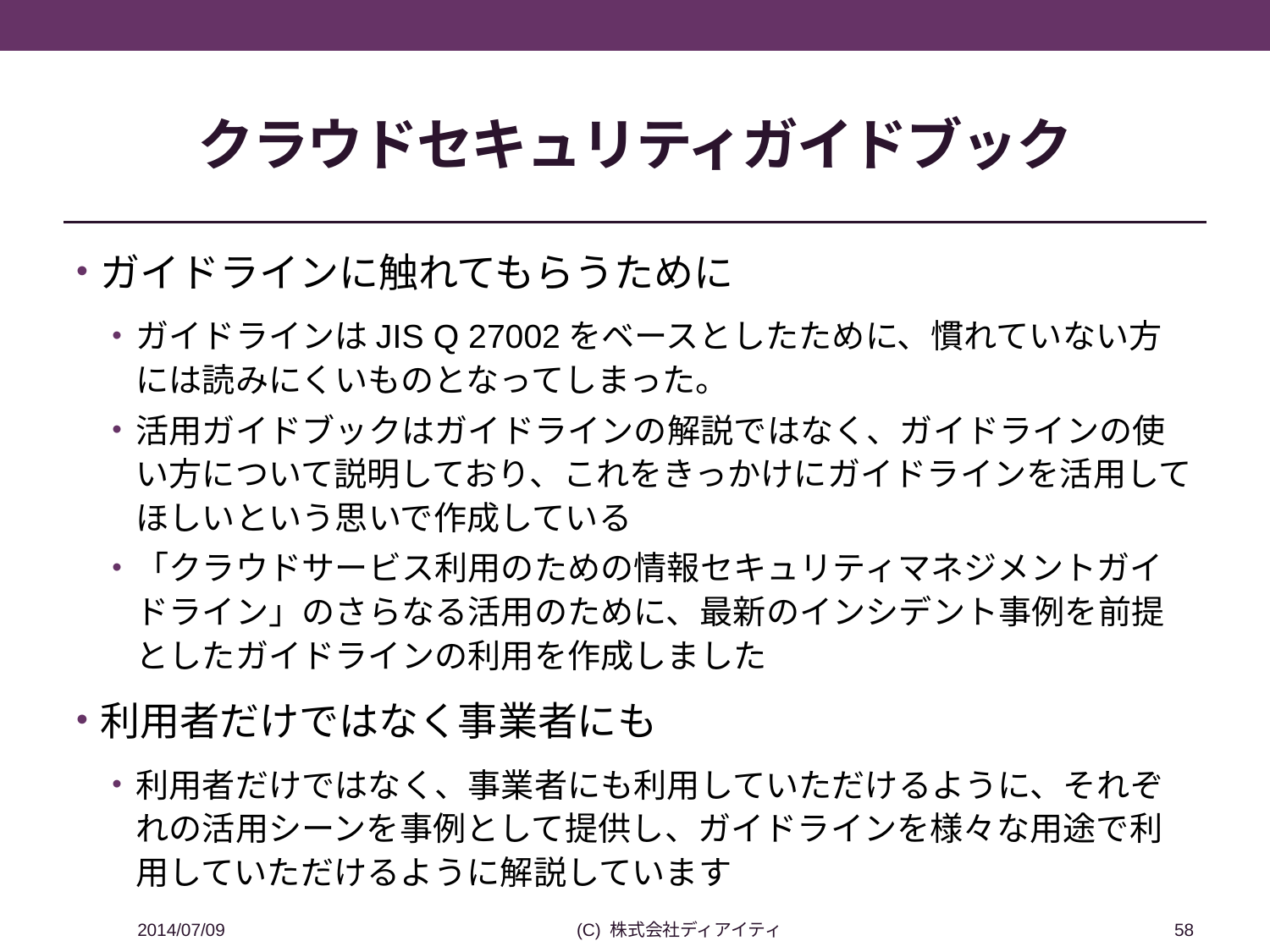

# クラウドセキュリティガイドブック
ガイドラインに触れてもらうために
ガイドラインはJIS Q 27002をベースとしたために、慣れていない方には読みにくいものとなってしまった。
活用ガイドブックはガイドラインの解説ではなく、ガイドラインの使い方について説明しており、これをきっかけにガイドラインを活用してほしいという思いで作成している
「クラウドサービス利用のための情報セキュリティマネジメントガイドライン」のさらなる活用のために、最新のインシデント事例を前提としたガイドラインの利用を作成しました
利用者だけではなく事業者にも
利用者だけではなく、事業者にも利用していただけるように、それぞれの活用シーンを事例として提供し、ガイドラインを様々な用途で利用していただけるように解説しています

2014/07/09
(C) 株式会社ディアイティ
58